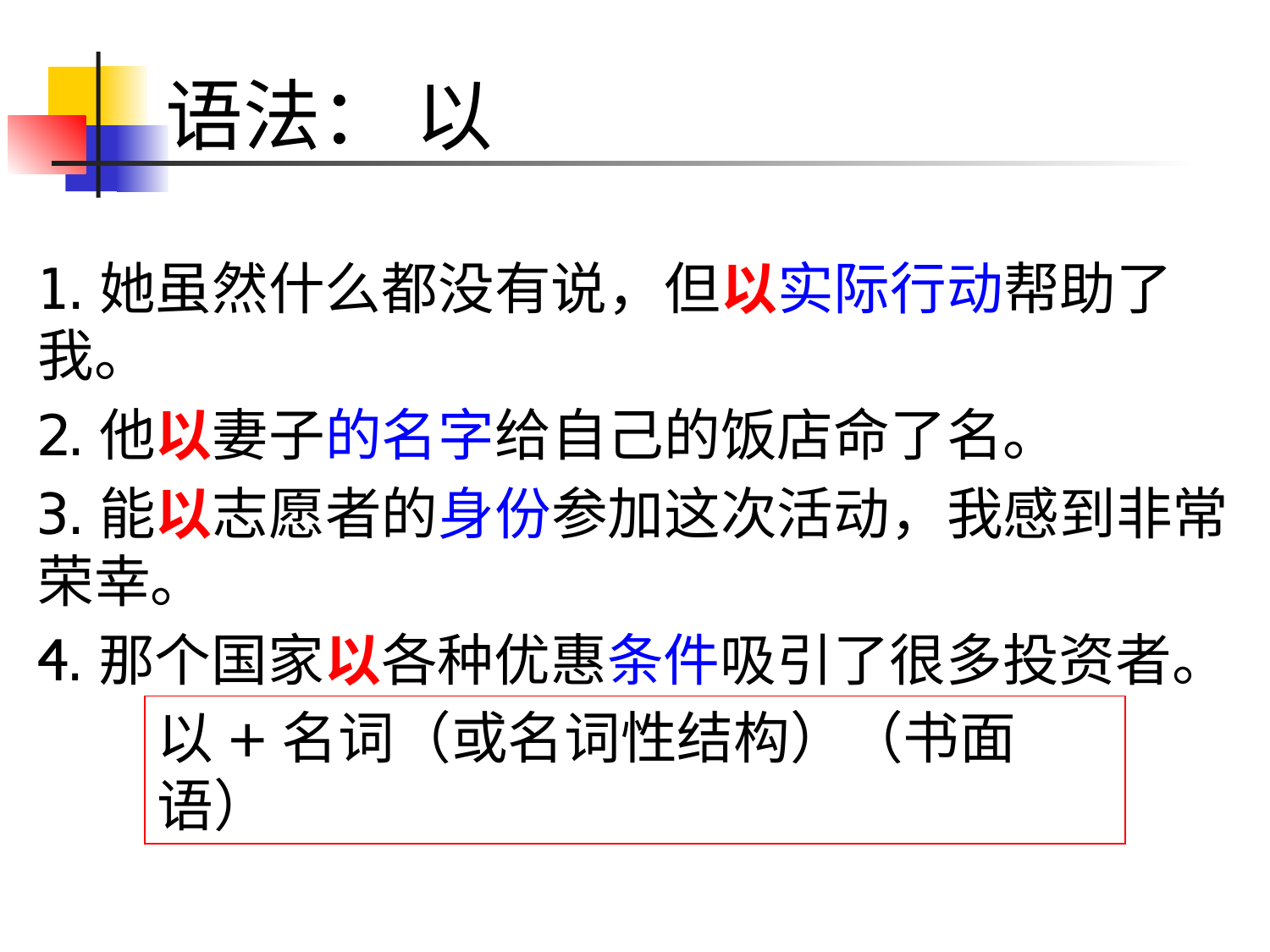

# 语法： 以
1.她虽然什么都没有说，但以实际行动帮助了我。
2.他以妻子的名字给自己的饭店命了名。
3.能以志愿者的身份参加这次活动，我感到非常荣幸。
4.那个国家以各种优惠条件吸引了很多投资者。

以+名词（或名词性结构）（书面语）